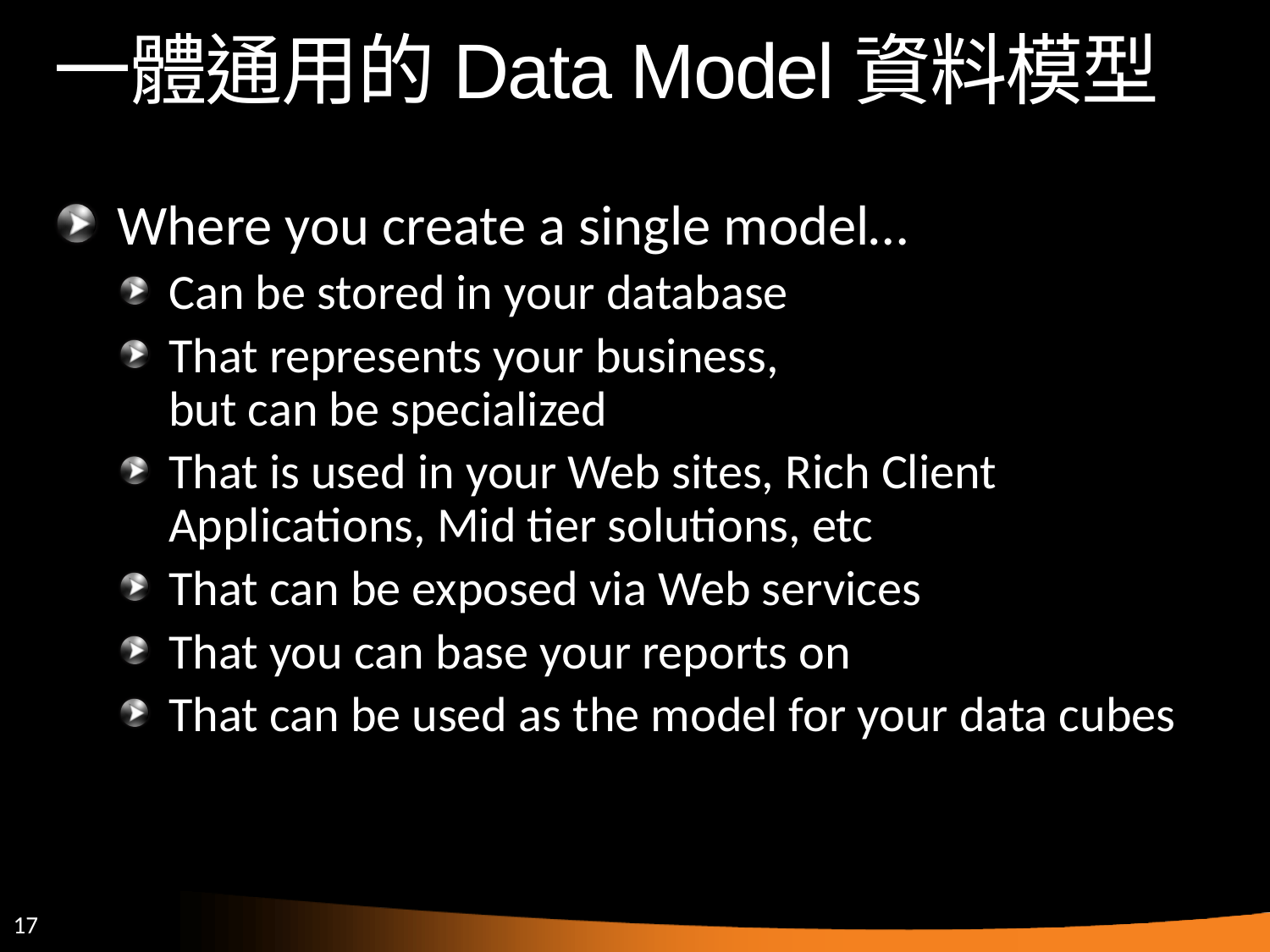

# 一體通用的Data Model資料模型
Where you create a single model…
Can be stored in your database
That represents your business,
but can be specialized
That is used in your Web sites, Rich Client Applications, Mid tier solutions, etc
That can be exposed via Web services
That you can base your reports on
That can be used as the model for your data cubes